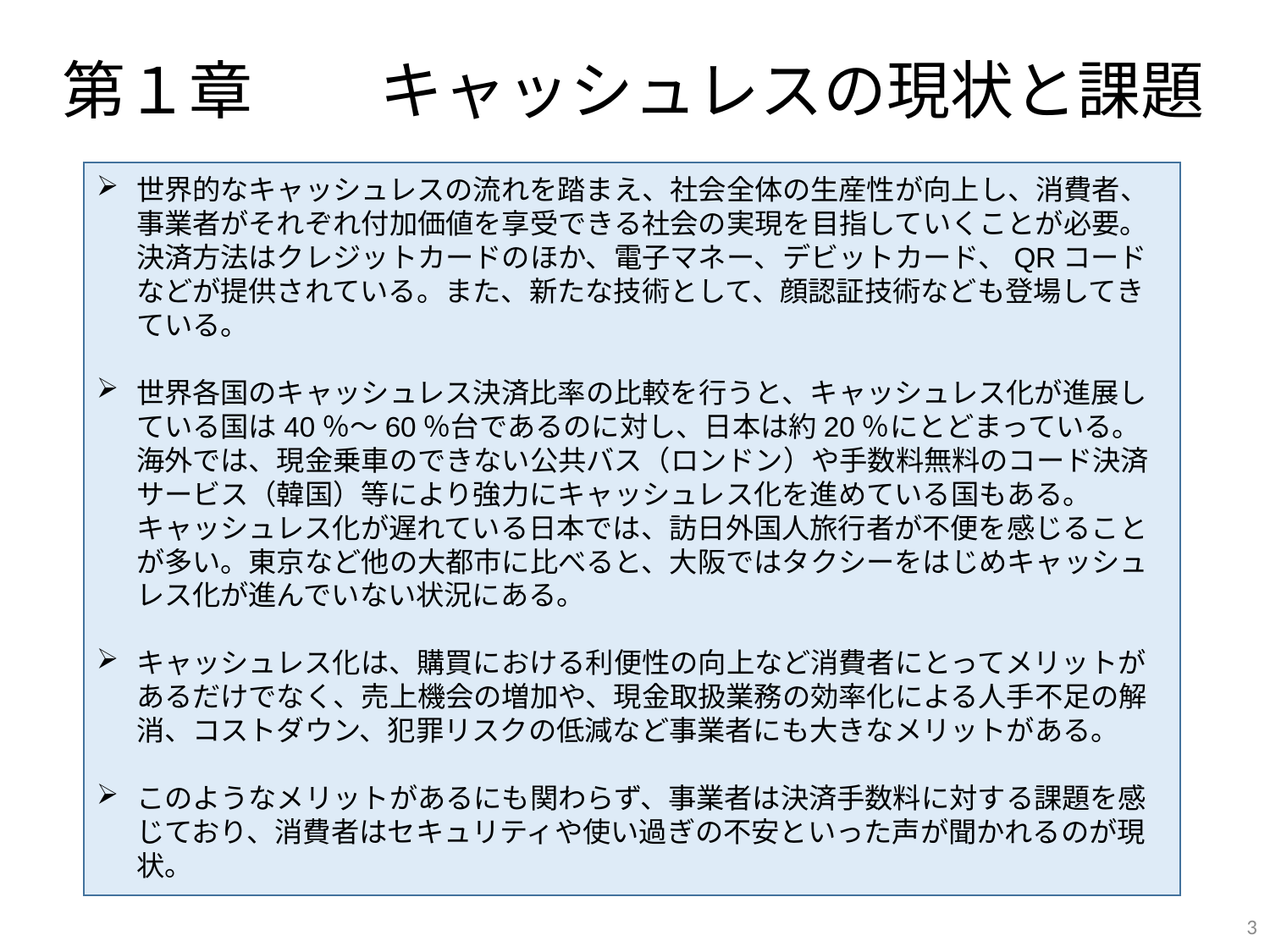

第１章　　キャッシュレスの現状と課題

世界的なキャッシュレスの流れを踏まえ、社会全体の⽣産性が向上し、消費者、事業者がそれぞれ付加価値を享受できる社会の実現を⽬指していくことが必要。決済方法はクレジットカードのほか、電子マネー、デビットカード、QRコードなどが提供されている。また、新たな技術として、顔認証技術なども登場してきている。

世界各国のキャッシュレス決済⽐率の⽐較を行うと、キャッシュレス化が進展している国は40％〜60％台であるのに対し、⽇本は約20％にとどまっている。海外では、現金乗車のできない公共バス（ロンドン）や手数料無料のコード決済サービス（韓国）等により強力にキャッシュレス化を進めている国もある。キャッシュレス化が遅れている日本では、訪日外国人旅行者が不便を感じることが多い。東京など他の大都市に比べると、大阪ではタクシーをはじめキャッシュレス化が進んでいない状況にある。

キャッシュレス化は、購買における利便性の向上など消費者にとってメリットがあるだけでなく、売上機会の増加や、現金取扱業務の効率化による人手不足の解消、コストダウン、犯罪リスクの低減など事業者にも大きなメリットがある。

このようなメリットがあるにも関わらず、事業者は決済手数料に対する課題を感じており、消費者はセキュリティや使い過ぎの不安といった声が聞かれるのが現状。

あああああ

あああああ
3